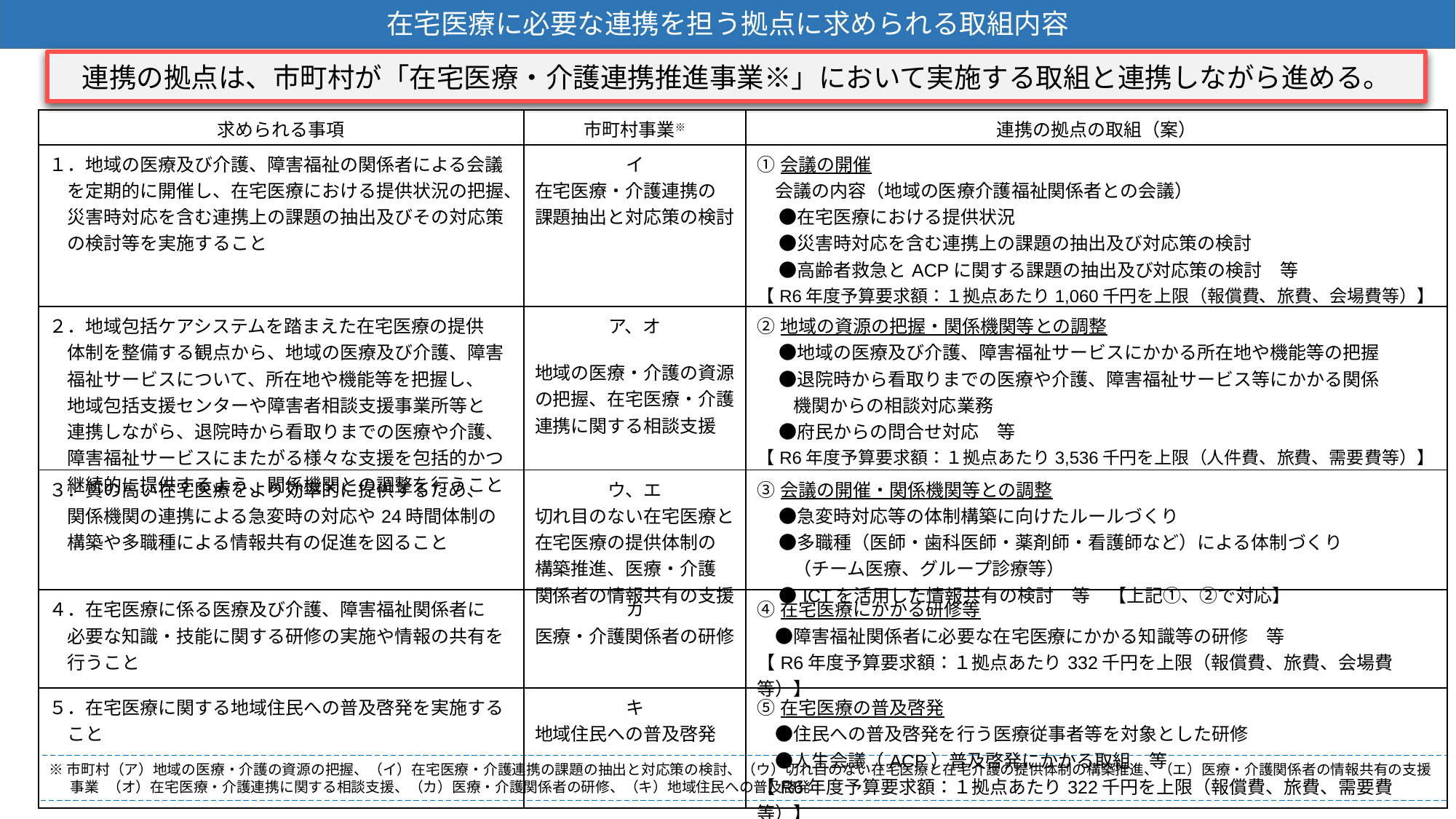

在宅医療に必要な連携を担う拠点に求められる取組内容
連携の拠点は、市町村が「在宅医療・介護連携推進事業※」において実施する取組と連携しながら進める。
| 求められる事項 | 市町村事業※ | 連携の拠点の取組（案） |
| --- | --- | --- |
| １．地域の医療及び介護、障害福祉の関係者による会議 　を定期的に開催し、在宅医療における提供状況の把握、 　災害時対応を含む連携上の課題の抽出及びその対応策 　の検討等を実施すること | イ 在宅医療・介護連携の 課題抽出と対応策の検討 | ①会議の開催 　会議の内容（地域の医療介護福祉関係者との会議） 　 ●在宅医療における提供状況 　 ●災害時対応を含む連携上の課題の抽出及び対応策の検討 　 ●高齢者救急とACPに関する課題の抽出及び対応策の検討　等 【R6年度予算要求額：１拠点あたり1,060千円を上限（報償費、旅費、会場費等）】 |
| ２．地域包括ケアシステムを踏まえた在宅医療の提供 　体制を整備する観点から、地域の医療及び介護、障害 　福祉サービスについて、所在地や機能等を把握し、 　地域包括支援センターや障害者相談支援事業所等と 　連携しながら、退院時から看取りまでの医療や介護、 　障害福祉サービスにまたがる様々な支援を包括的かつ 　継続的に提供するよう、関係機関との調整を行うこと | ア、オ 地域の医療・介護の資源の把握、在宅医療・介護連携に関する相談支援 | ②地域の資源の把握・関係機関等との調整 　 ●地域の医療及び介護、障害福祉サービスにかかる所在地や機能等の把握 　 ●退院時から看取りまでの医療や介護、障害福祉サービス等にかかる関係 　　機関からの相談対応業務 　 ●府民からの問合せ対応　等 【R6年度予算要求額：１拠点あたり3,536千円を上限（人件費、旅費、需要費等）】 |
| ３．質の高い在宅医療をより効率的に提供するため、 　関係機関の連携による急変時の対応や24時間体制の 　構築や多職種による情報共有の促進を図ること | ウ、エ 切れ目のない在宅医療と在宅医療の提供体制の 構築推進、医療・介護 関係者の情報共有の支援 | ③会議の開催・関係機関等との調整 　 ●急変時対応等の体制構築に向けたルールづくり 　 ●多職種（医師・歯科医師・薬剤師・看護師など）による体制づくり 　　（チーム医療、グループ診療等） 　 ●ICTを活用した情報共有の検討　等　【上記①、②で対応】 |
| ４．在宅医療に係る医療及び介護、障害福祉関係者に 　必要な知識・技能に関する研修の実施や情報の共有を 　行うこと | カ 医療・介護関係者の研修 | ④在宅医療にかかる研修等 　●障害福祉関係者に必要な在宅医療にかかる知識等の研修　等 【R6年度予算要求額：１拠点あたり332千円を上限（報償費、旅費、会場費等）】 |
| ５．在宅医療に関する地域住民への普及啓発を実施する 　こと | キ 地域住民への普及啓発 | ⑤在宅医療の普及啓発 　●住民への普及啓発を行う医療従事者等を対象とした研修 　●人生会議（ACP）普及啓発にかかる取組　等 【R6年度予算要求額：１拠点あたり322千円を上限（報償費、旅費、需要費等）】 |
※市町村（ア）地域の医療・介護の資源の把握、（イ）在宅医療・介護連携の課題の抽出と対応策の検討、（ウ）切れ目のない在宅医療と在宅介護の提供体制の構築推進、（エ）医療・介護関係者の情報共有の支援
 　事業　（オ）在宅医療・介護連携に関する相談支援、（カ）医療・介護関係者の研修、（キ）地域住民への普及啓発